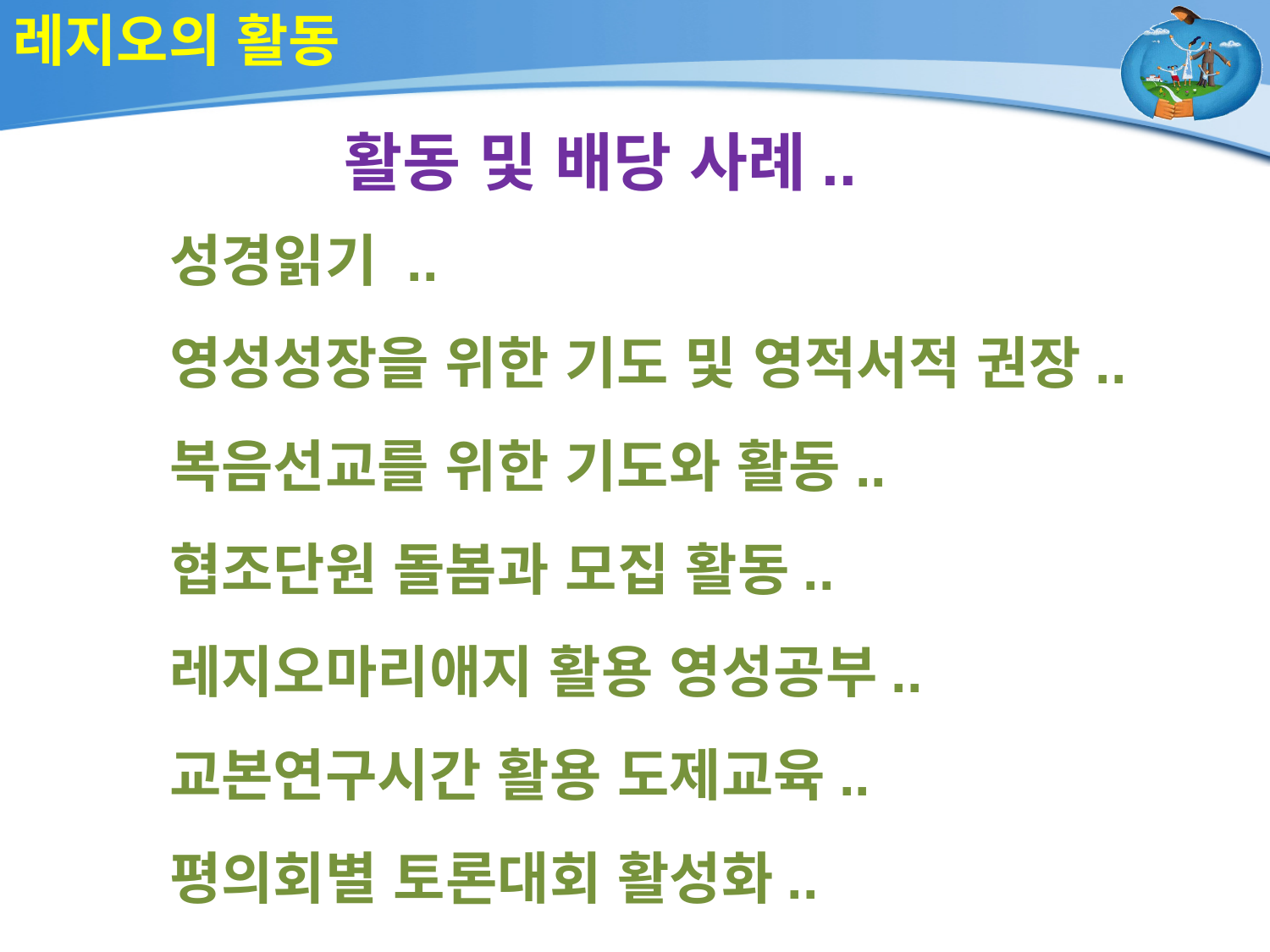

# 레지오의 활동
활동 및 배당 사례..
성경읽기 ..
영성성장을 위한 기도 및 영적서적 권장..
복음선교를 위한 기도와 활동..
협조단원 돌봄과 모집 활동..
레지오마리애지 활용 영성공부..
교본연구시간 활용 도제교육..
평의회별 토론대회 활성화..